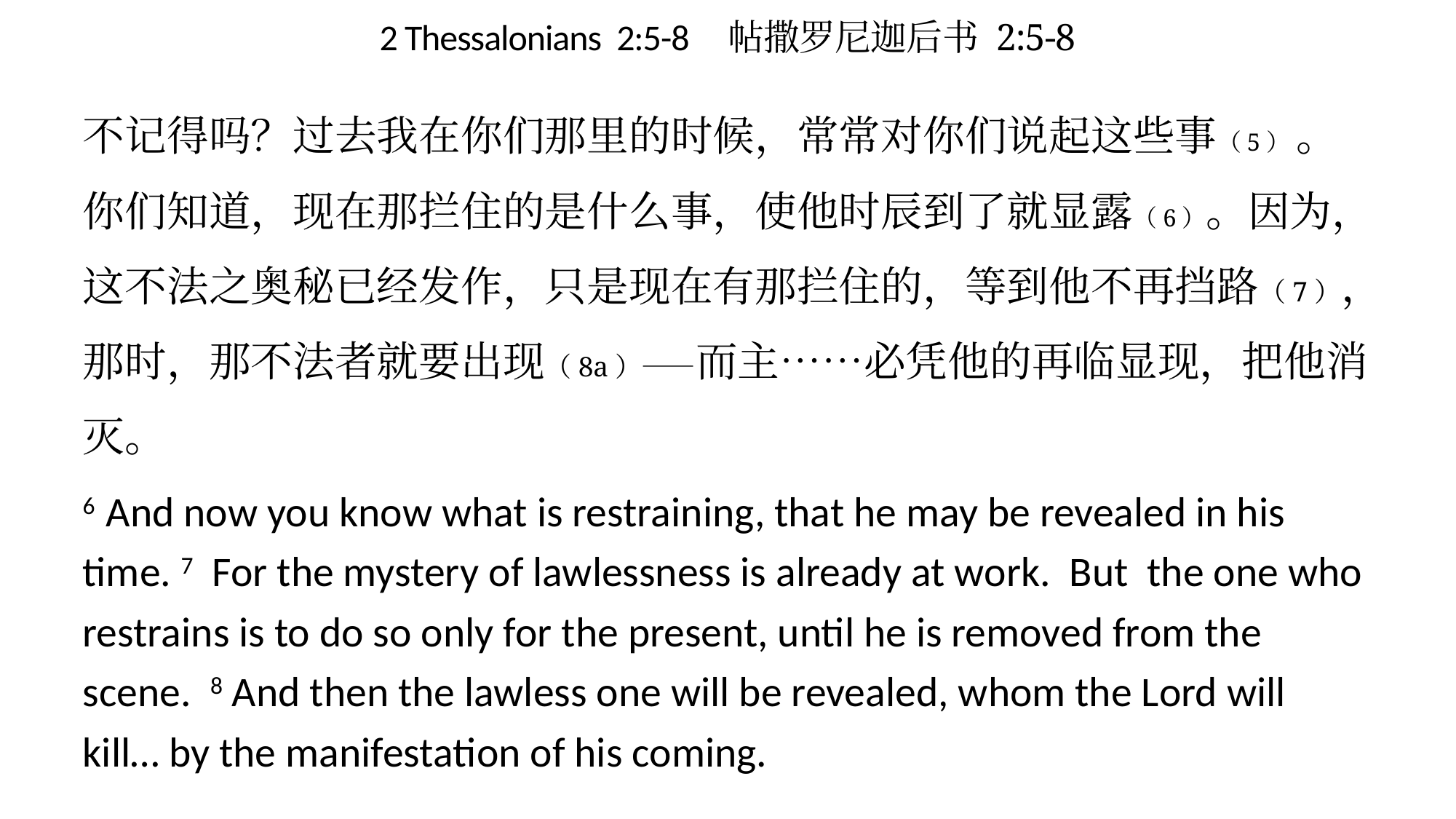

# 2 Thessalonians  2:5-8    帖撒罗尼迦后书 2:5-8
不记得吗？过去我在你们那里的时候，常常对你们说起这些事（5） 。你们知道，现在那拦住的是什么事，使他时辰到了就显露（6）。因为，这不法之奥秘已经发作，只是现在有那拦住的，等到他不再挡路（7），那时，那不法者就要出现（8a）——而主……必凭他的再临显现，把他消灭。
6  And now you know what is restraining, that he may be revealed in his time. 7  For the mystery of lawlessness is already at work.  But  the one who restrains is to do so only for the present, until he is removed from the scene.  8 And then the lawless one will be revealed, whom the Lord will kill… by the manifestation of his coming.